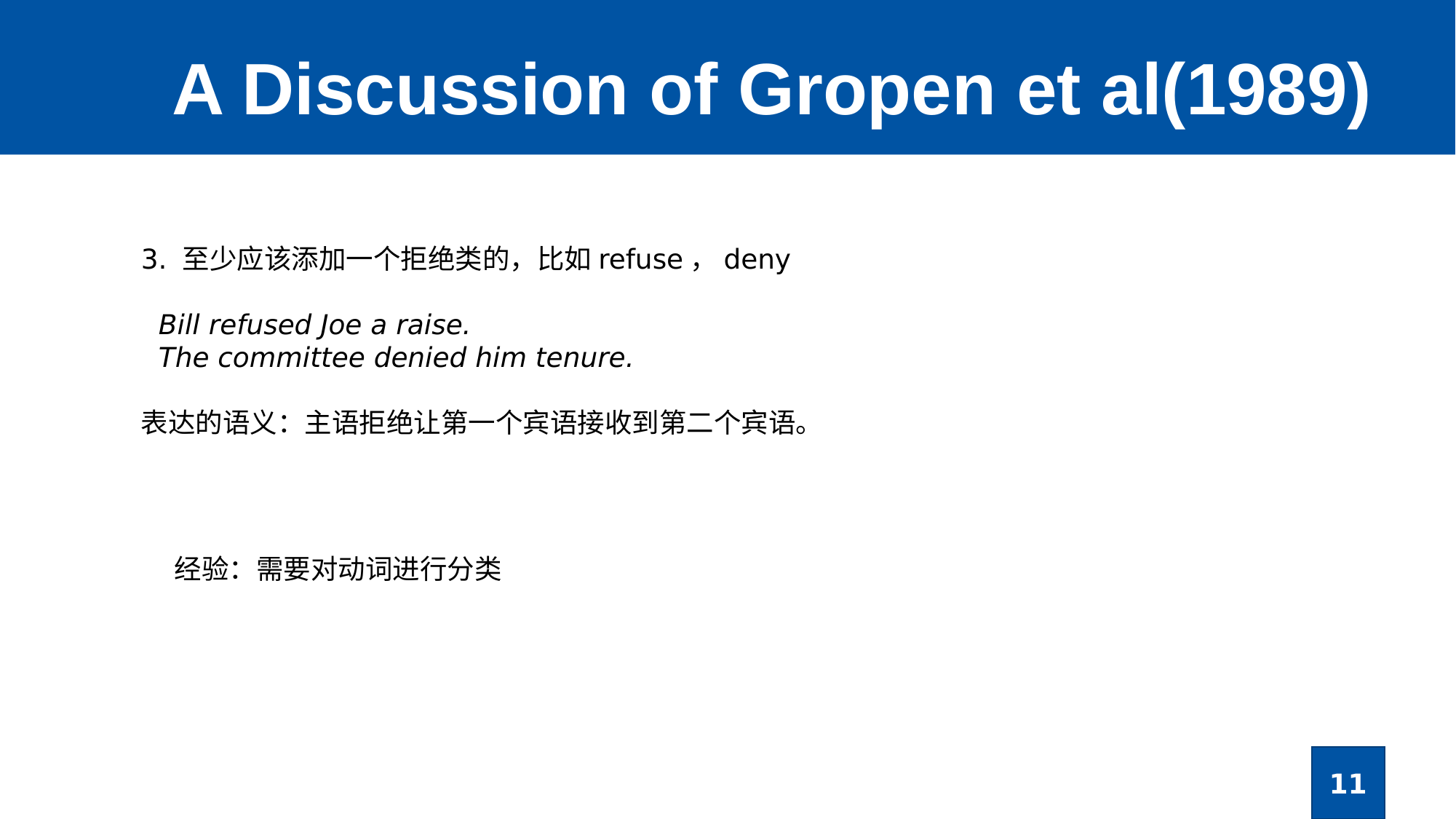

A Discussion of Gropen et al(1989)
3. 至少应该添加一个拒绝类的，比如refuse，deny

  Bill refused Joe a raise.
  The committee denied him tenure.
表达的语义：主语拒绝让第一个宾语接收到第二个宾语。
经验：需要对动词进行分类
11